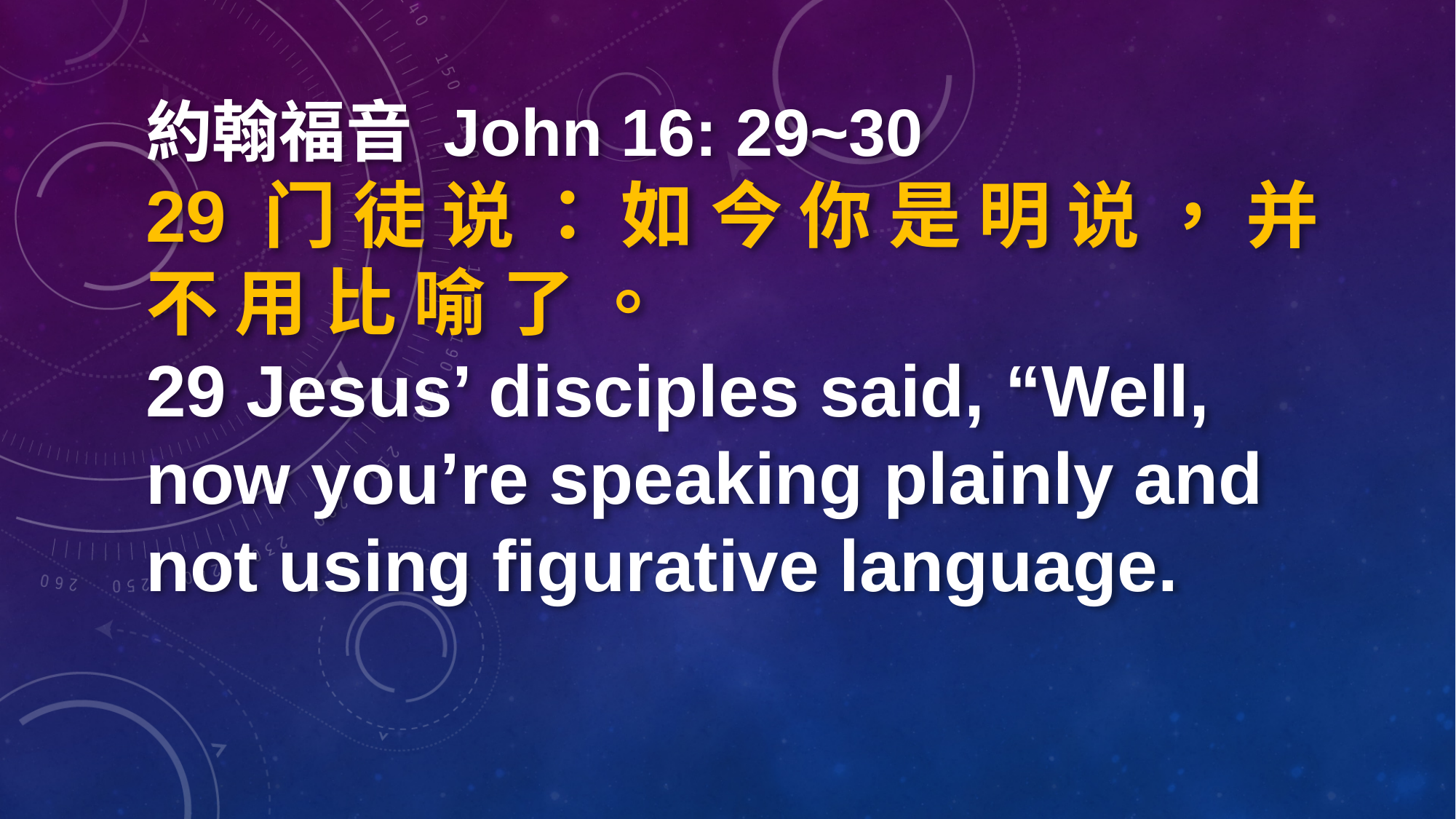

約翰福音 John 16: 29~30
29 门 徒 说 ： 如 今 你 是 明 说 ， 并 不 用 比 喻 了 。
29 Jesus’ disciples said, “Well, now you’re speaking plainly and not using figurative language.